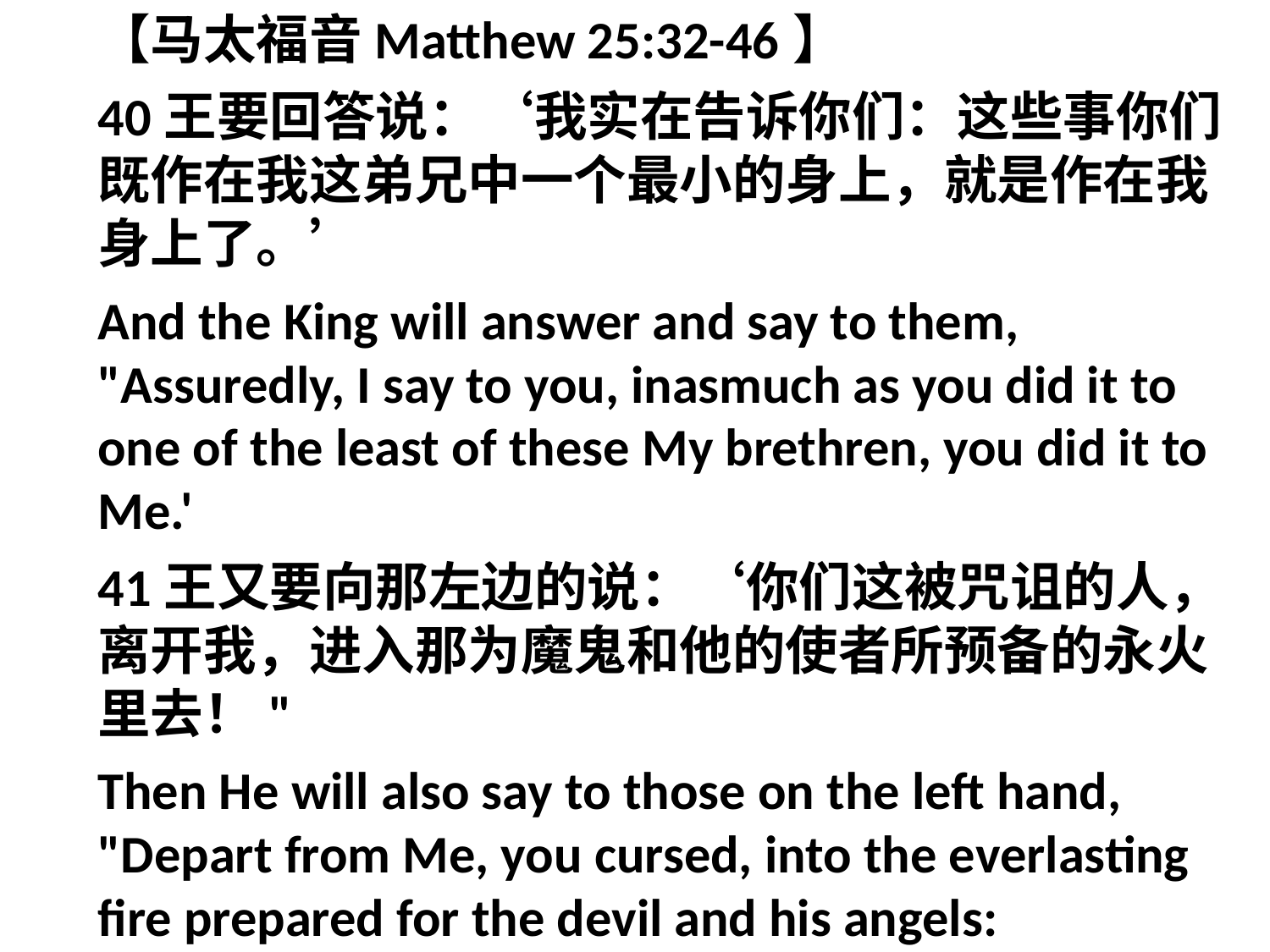

【马太福音Matthew 25:32-46】
40王要回答说：‘我实在告诉你们：这些事你们既作在我这弟兄中一个最小的身上，就是作在我身上了。’
And the King will answer and say to them, "Assuredly, I say to you, inasmuch as you did it to one of the least of these My brethren, you did it to Me.'
41王又要向那左边的说：‘你们这被咒诅的人，离开我，进入那为魔鬼和他的使者所预备的永火里去！"
Then He will also say to those on the left hand, "Depart from Me, you cursed, into the everlasting fire prepared for the devil and his angels: